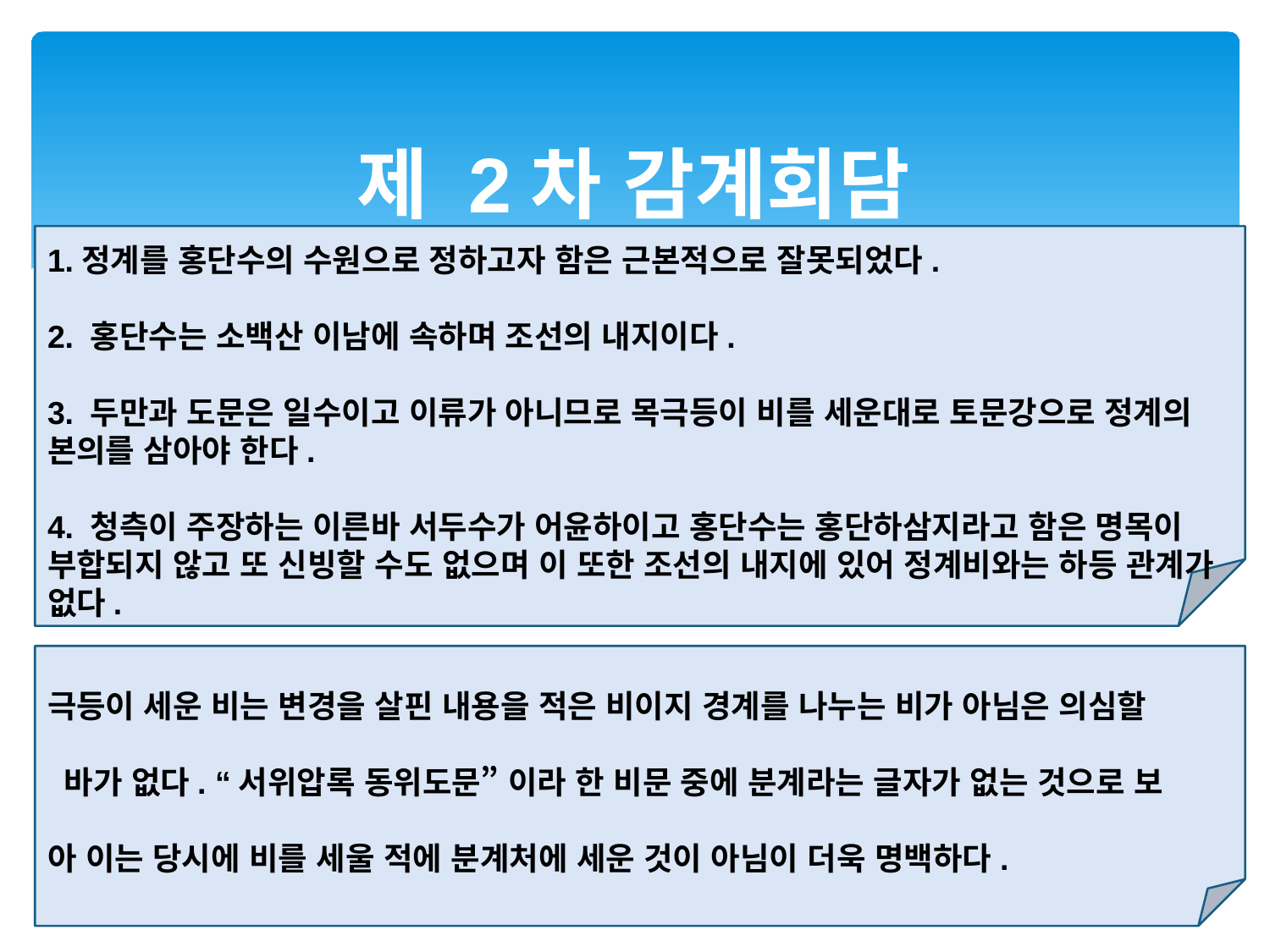

# 제 2차 감계회담

1.정계를 홍단수의 수원으로 정하고자 함은 근본적으로 잘못되었다.

2. 홍단수는 소백산 이남에 속하며 조선의 내지이다.

3. 두만과 도문은 일수이고 이류가 아니므로 목극등이 비를 세운대로 토문강으로 정계의 본의를 삼아야 한다.

4. 청측이 주장하는 이른바 서두수가 어윤하이고 홍단수는 홍단하삼지라고 함은 명목이 부합되지 않고 또 신빙할 수도 없으며 이 또한 조선의 내지에 있어 정계비와는 하등 관계가 없다.

 4월 8일, 조선은 청나라의 주장에 반하는 답신을 보냄

극등이 세운 비는 변경을 살핀 내용을 적은 비이지 경계를 나누는 비가 아님은 의심할

 바가 없다. “서위압록 동위도문” 이라 한 비문 중에 분계라는 글자가 없는 것으로 보

아 이는 당시에 비를 세울 적에 분계처에 세운 것이 아님이 더욱 명백하다.
 청나라 측에서는 정식 조회문을 보냄